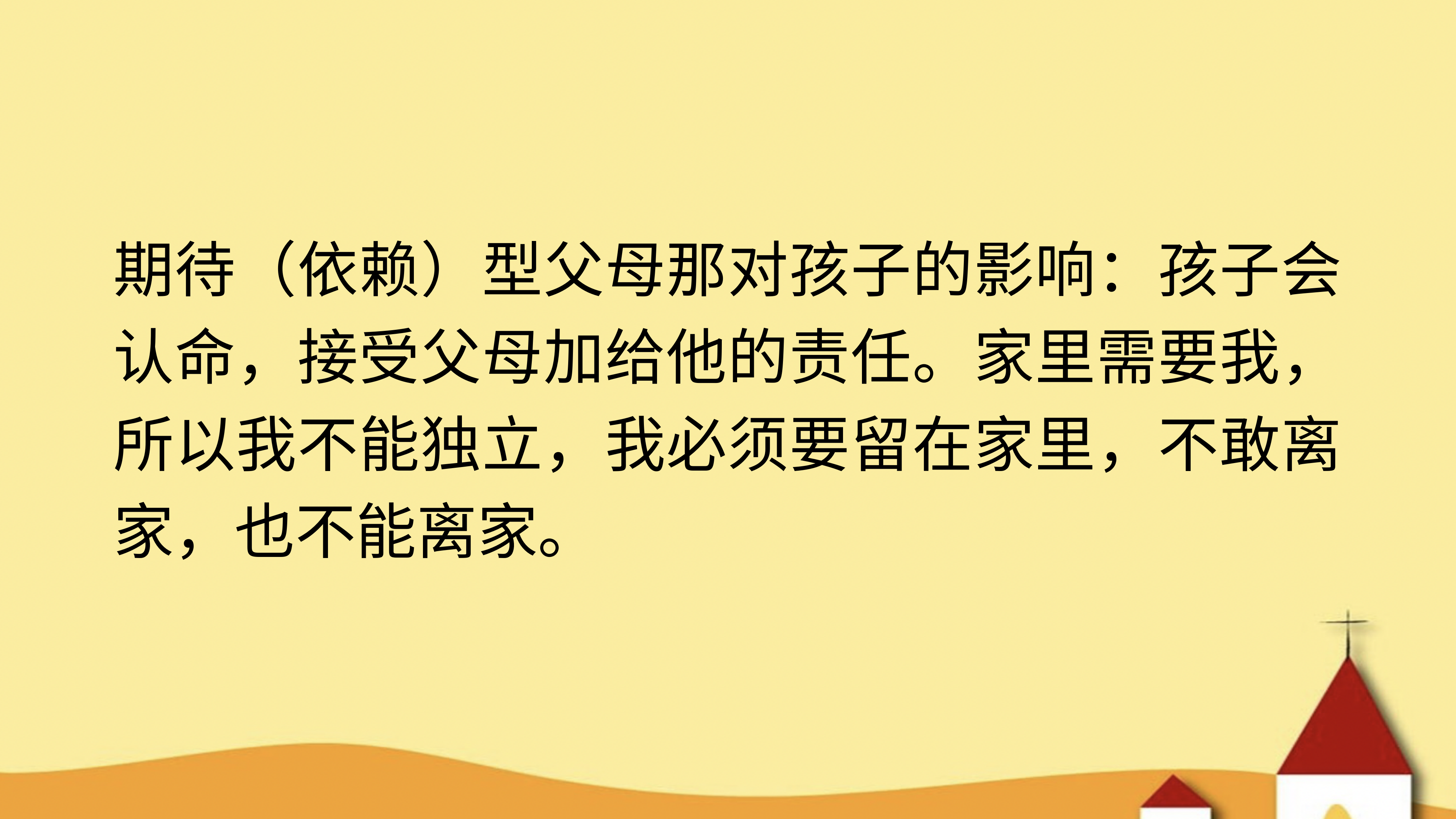

#
期待（依赖）型父母那对孩子的影响：孩子会认命，接受父母加给他的责任。家里需要我，所以我不能独立，我必须要留在家里，不敢离家，也不能离家。